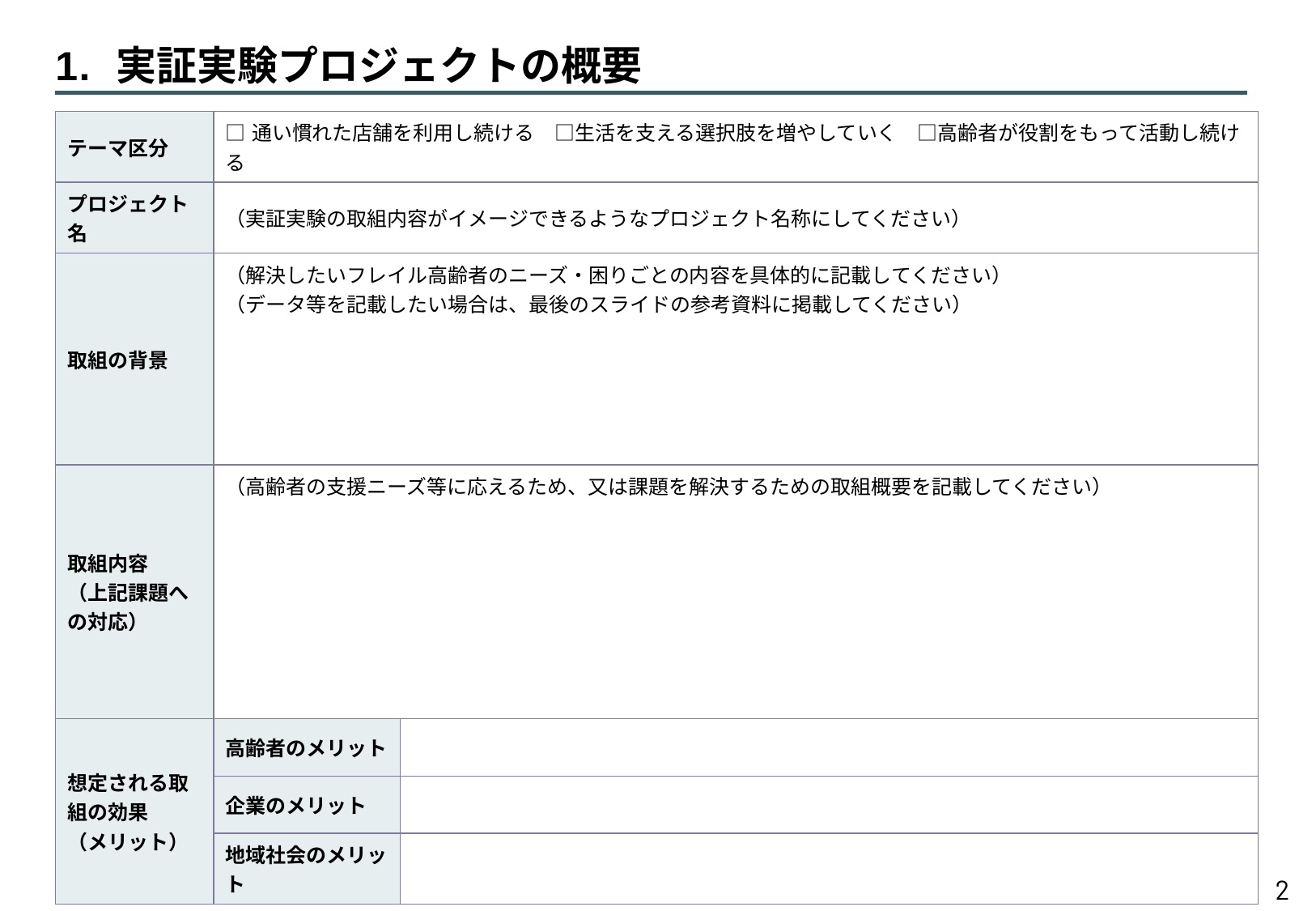

# 実証実験プロジェクトの概要
| テーマ区分 | □通い慣れた店舗を利用し続ける　□生活を支える選択肢を増やしていく　□高齢者が役割をもって活動し続ける |  |
| --- | --- | --- |
| プロジェクト名 | （実証実験の取組内容がイメージできるようなプロジェクト名称にしてください） |  |
| 取組の背景 | （解決したいフレイル高齢者のニーズ・困りごとの内容を具体的に記載してください） （データ等を記載したい場合は、最後のスライドの参考資料に掲載してください） |  |
| 取組内容 （上記課題への対応） | （高齢者の支援ニーズ等に応えるため、又は課題を解決するための取組概要を記載してください） |  |
| 想定される取組の効果 （メリット） | 高齢者のメリット |  |
|  | 企業のメリット |  |
|  | 地域社会のメリット |  |
2